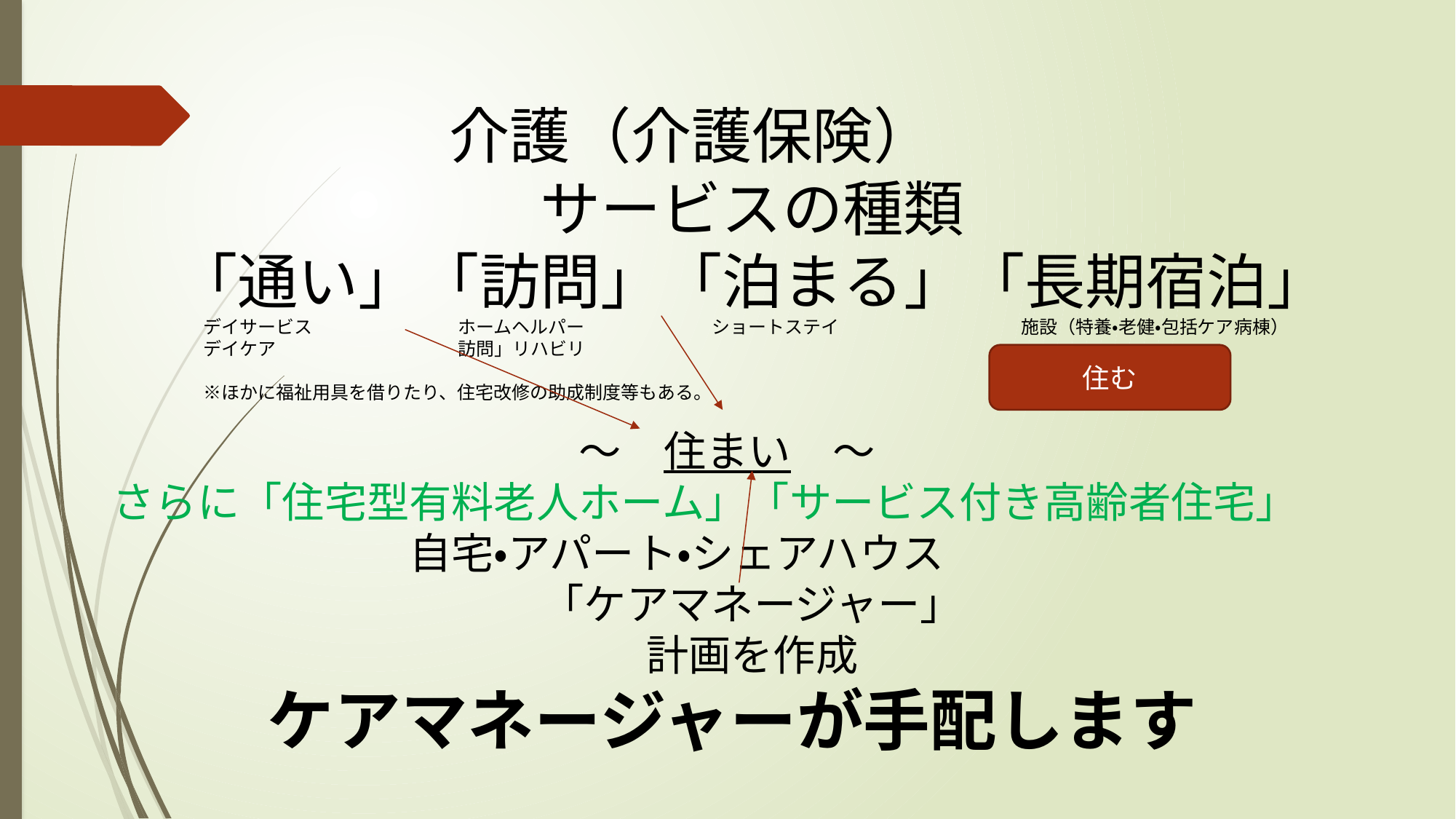

介護（介護保険）
サービスの種類
「通い」「訪問」「泊まる」「長期宿泊」
　　　　　デイサービス　　　　　　　　ホームヘルパー　　　　　　　ショートステイ　　　　　　　　　　施設（特養・老健・包括ケア病棟）
　　　　　デイケア　　　　　　　　　　訪問」リハビリ

　　　　　※ほかに福祉用具を借りたり、住宅改修の助成制度等もある。

　　　　　　　　　　　～　住まい　～
さらに「住宅型有料老人ホーム」「サービス付き高齢者住宅」
　　　　　　　自宅・アパート・シェアハウス
「ケアマネージャー」
計画を作成

住む
ケアマネージャーが手配します